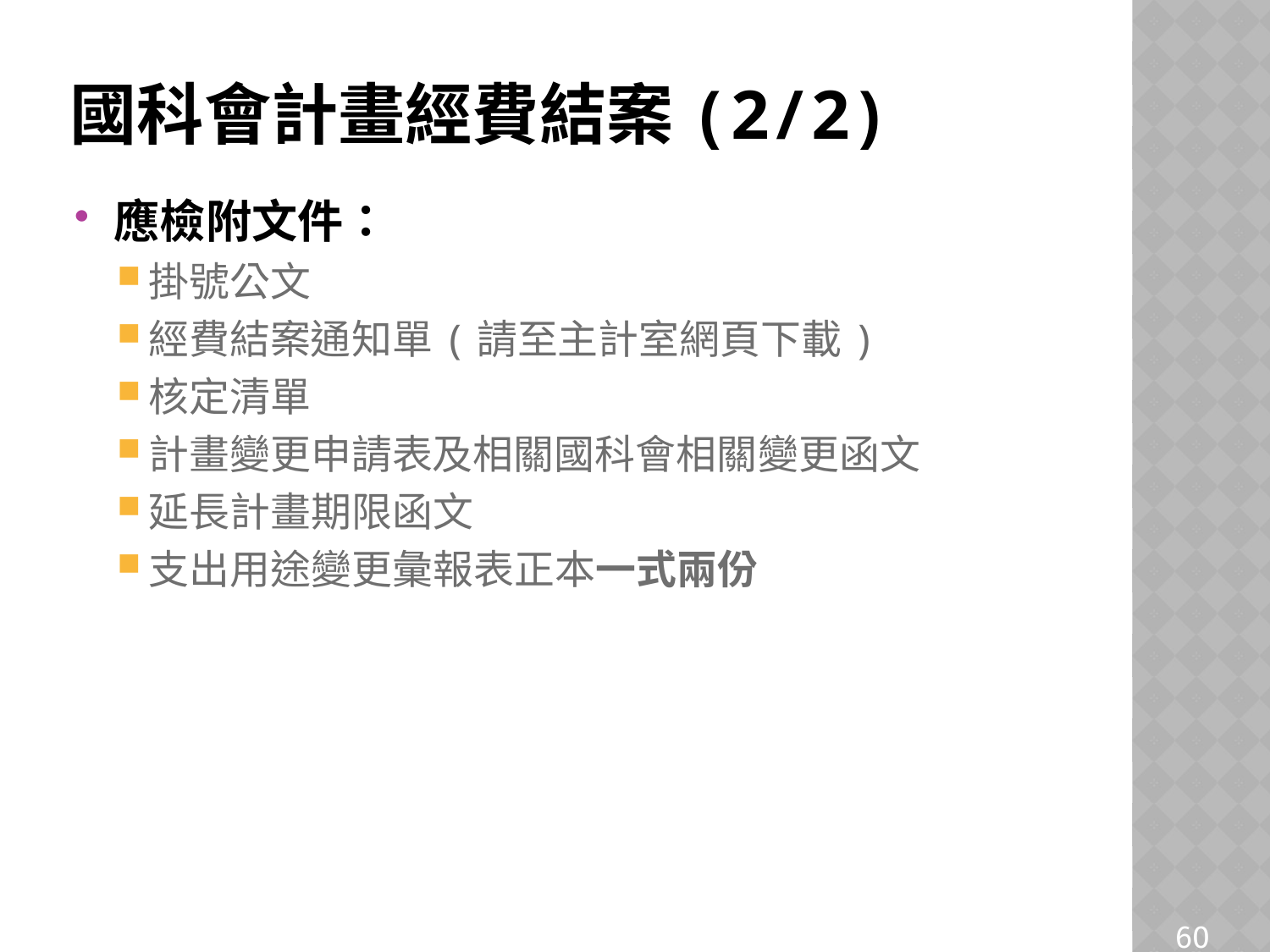

# 國科會計畫經費結案(2/2)
應檢附文件：
掛號公文
經費結案通知單(請至主計室網頁下載)
核定清單
計畫變更申請表及相關國科會相關變更函文
延長計畫期限函文
支出用途變更彙報表正本一式兩份

60